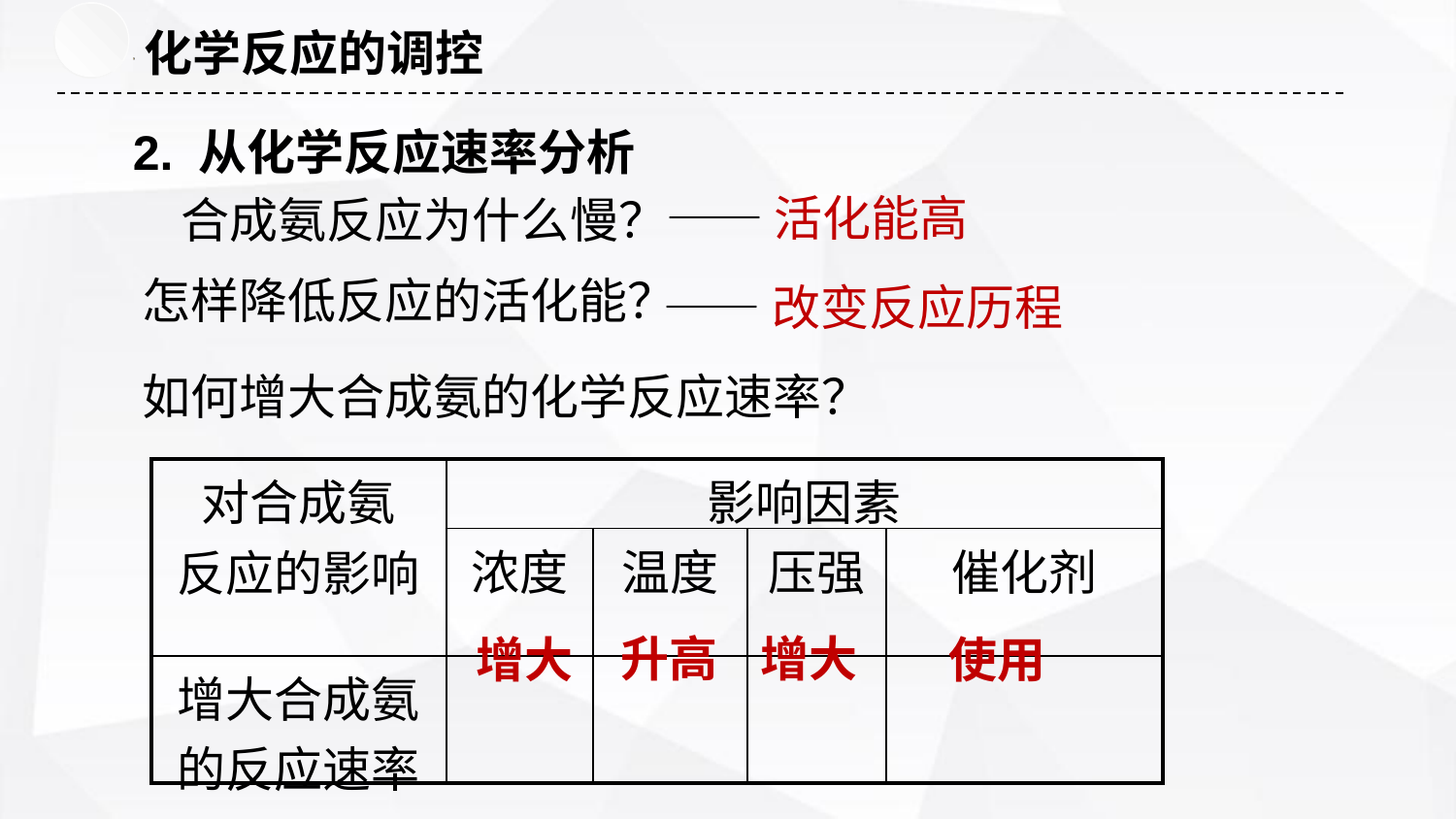

化学反应的调控
 2. 从化学反应速率分析
——活化能高

  合成氨反应为什么慢？
怎样降低反应的活化能？
——改变反应历程
如何增大合成氨的化学反应速率？
| 对合成氨 反应的影响 | 影响因素 |  |  |  |
| --- | --- | --- | --- | --- |
|  | 浓度 | 温度 | 压强 | 催化剂 |
| 增大合成氨 的反应速率 |  |  |  |  |
升高
增大
使用
增大